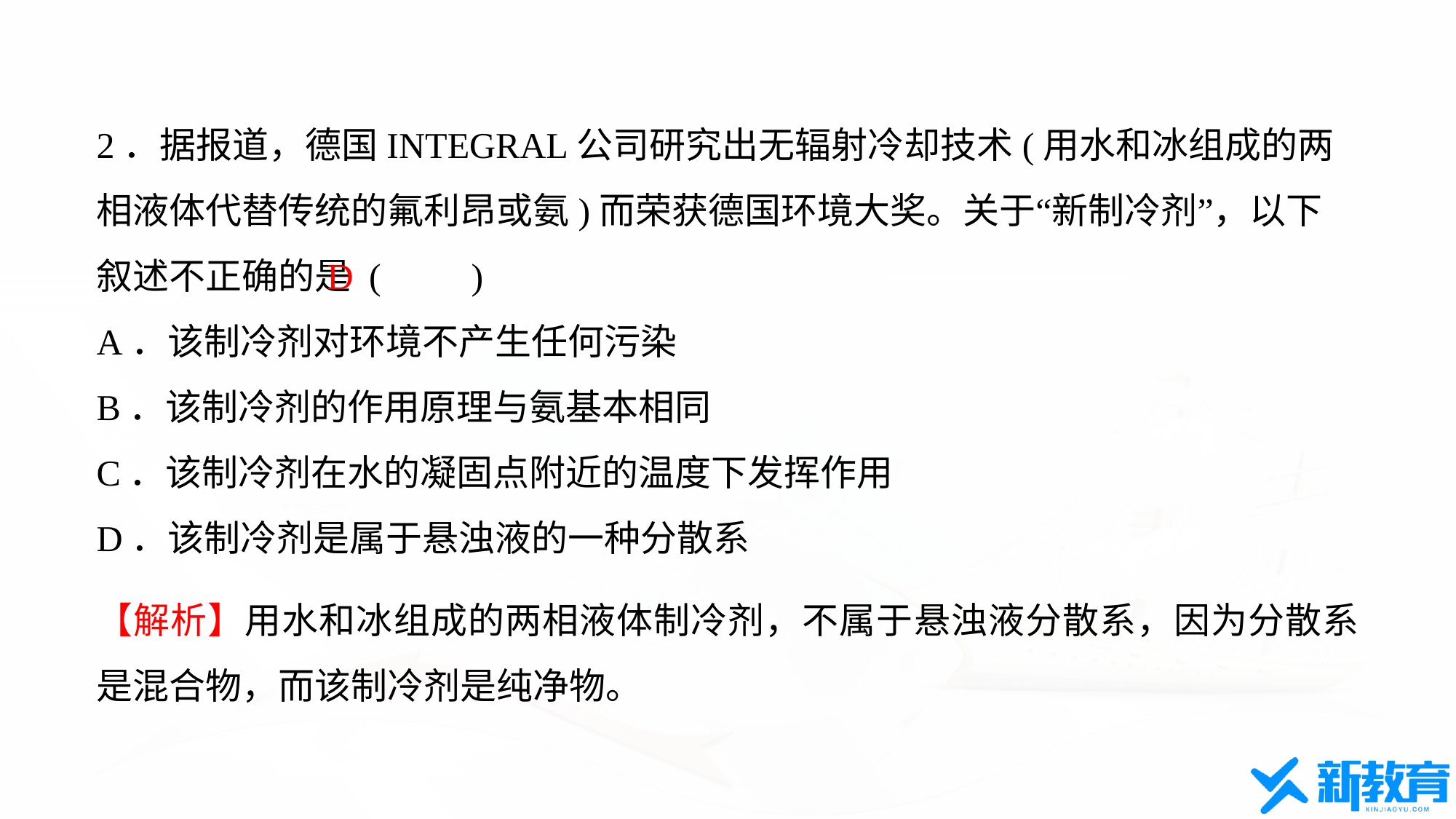

2．据报道，德国INTEGRAL公司研究出无辐射冷却技术(用水和冰组成的两相液体代替传统的氟利昂或氨)而荣获德国环境大奖。关于“新制冷剂”，以下叙述不正确的是 (　　)
A．该制冷剂对环境不产生任何污染
B．该制冷剂的作用原理与氨基本相同
C．该制冷剂在水的凝固点附近的温度下发挥作用
D．该制冷剂是属于悬浊液的一种分散系
D
【解析】用水和冰组成的两相液体制冷剂，不属于悬浊液分散系，因为分散系是混合物，而该制冷剂是纯净物。